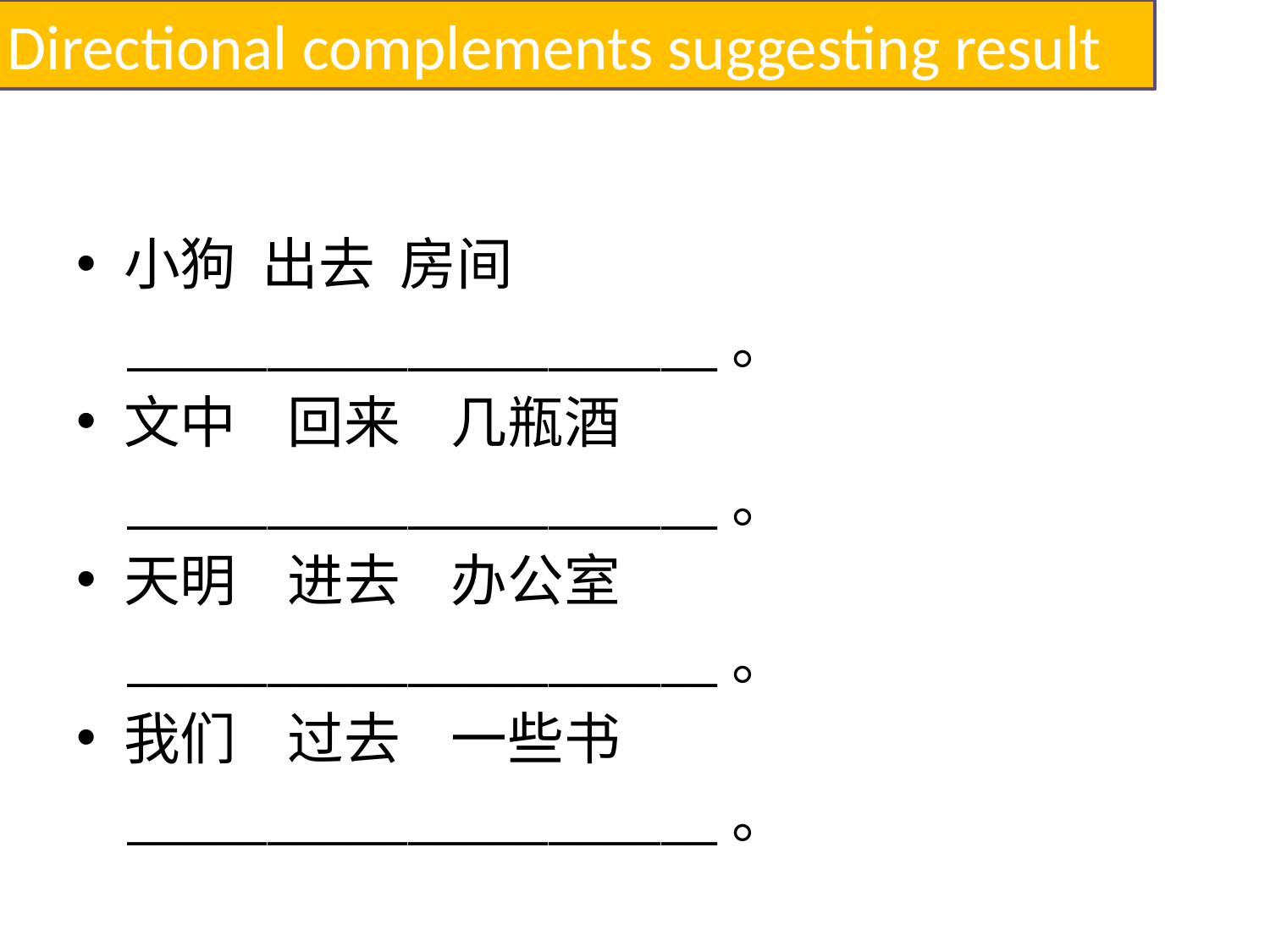

Directional complements suggesting result
#
小狗  出去  房间
    _____________________。
文中    回来    几瓶酒
    _____________________。
天明    进去    办公室
    _____________________。
我们    过去    一些书
    _____________________。